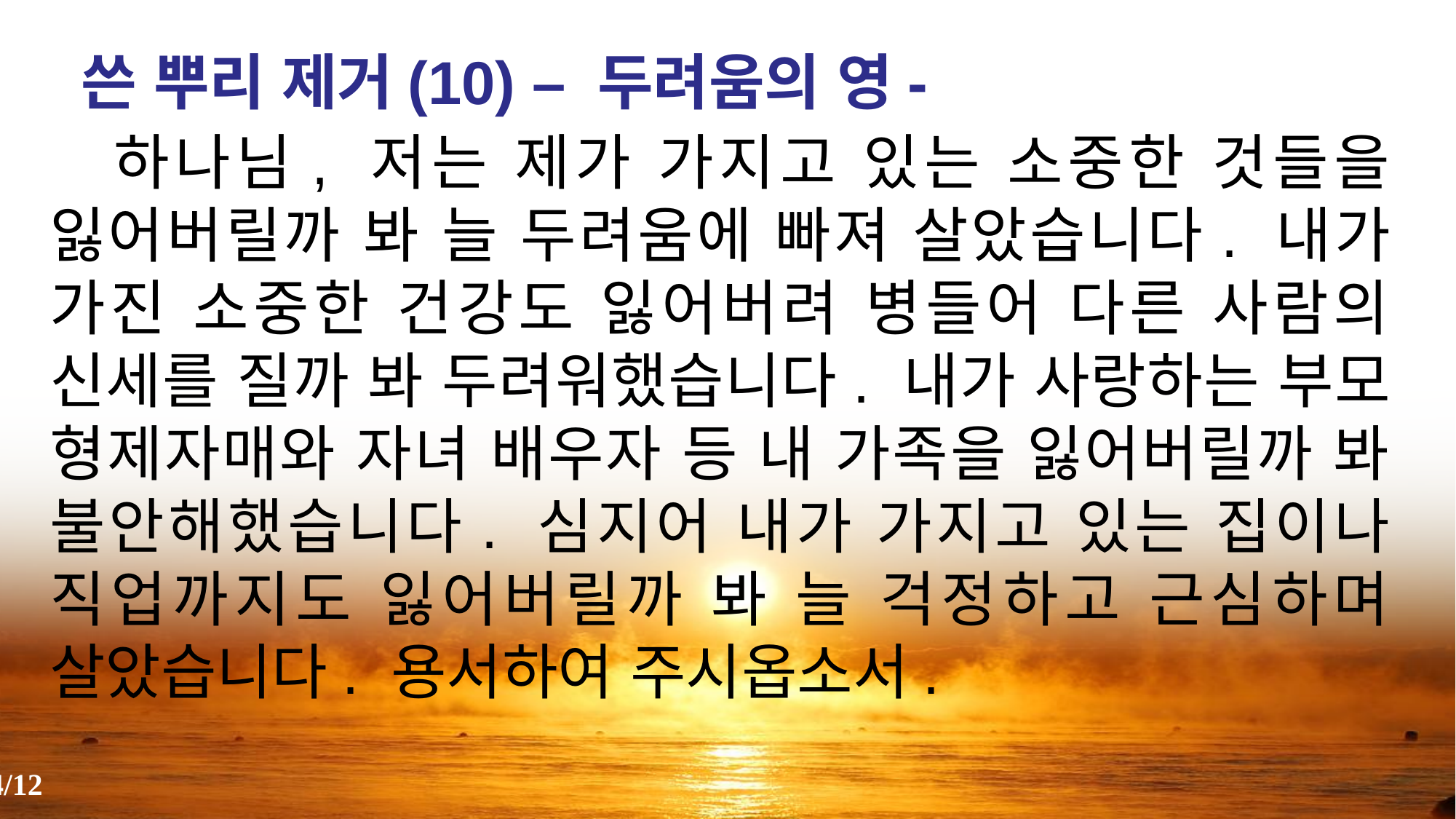

쓴 뿌리 제거(10) – 두려움의 영-
  하나님, 저는 제가 가지고 있는 소중한 것들을 잃어버릴까 봐 늘 두려움에 빠져 살았습니다. 내가 가진 소중한 건강도 잃어버려 병들어 다른 사람의 신세를 질까 봐 두려워했습니다. 내가 사랑하는 부모 형제자매와 자녀 배우자 등 내 가족을 잃어버릴까 봐 불안해했습니다. 심지어 내가 가지고 있는 집이나 직업까지도 잃어버릴까 봐 늘 걱정하고 근심하며 살았습니다. 용서하여 주시옵소서.